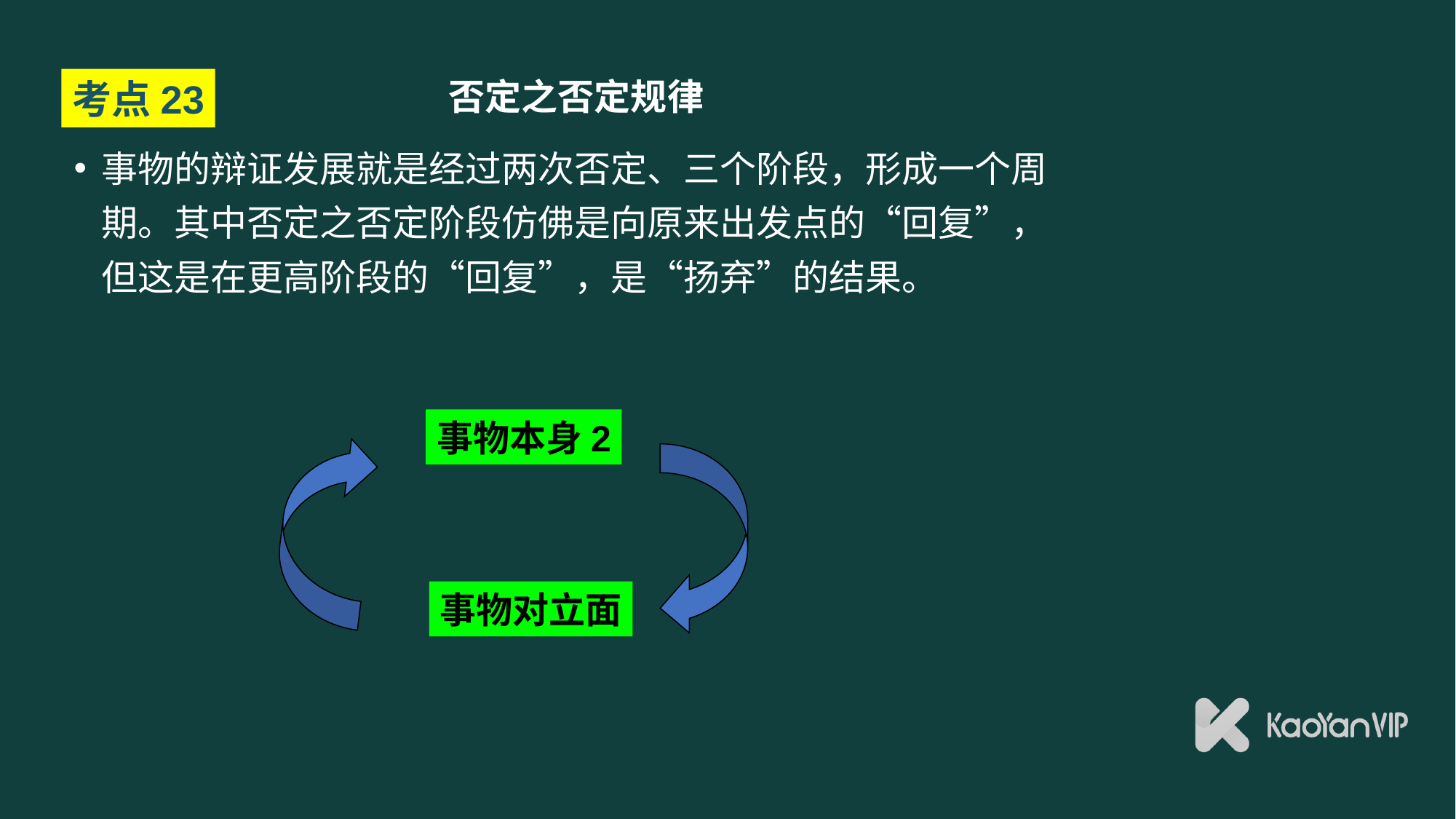

# 否定之否定规律
考点23
事物的辩证发展就是经过两次否定、三个阶段，形成一个周期。其中否定之否定阶段仿佛是向原来出发点的“回复”，但这是在更高阶段的“回复”，是“扬弃”的结果。
事物本身2

事物对立面